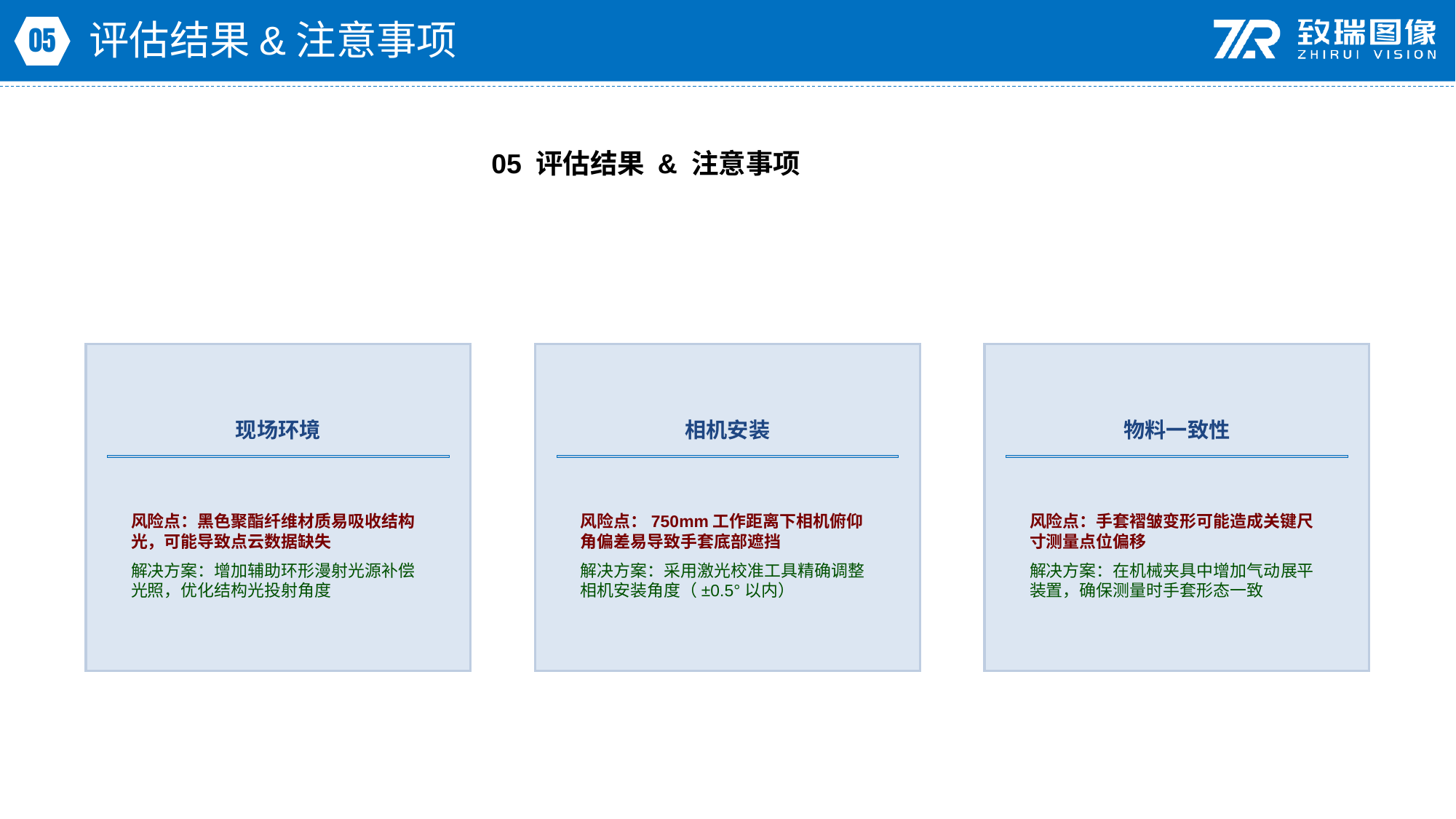

评估结果&注意事项
05

05 评估结果 & 注意事项

现场环境

相机安装

物料一致性

风险点：黑色聚酯纤维材质易吸收结构光，可能导致点云数据缺失
解决方案：增加辅助环形漫射光源补偿光照，优化结构光投射角度

风险点：750mm工作距离下相机俯仰角偏差易导致手套底部遮挡
解决方案：采用激光校准工具精确调整相机安装角度（±0.5°以内）

风险点：手套褶皱变形可能造成关键尺寸测量点位偏移
解决方案：在机械夹具中增加气动展平装置，确保测量时手套形态一致